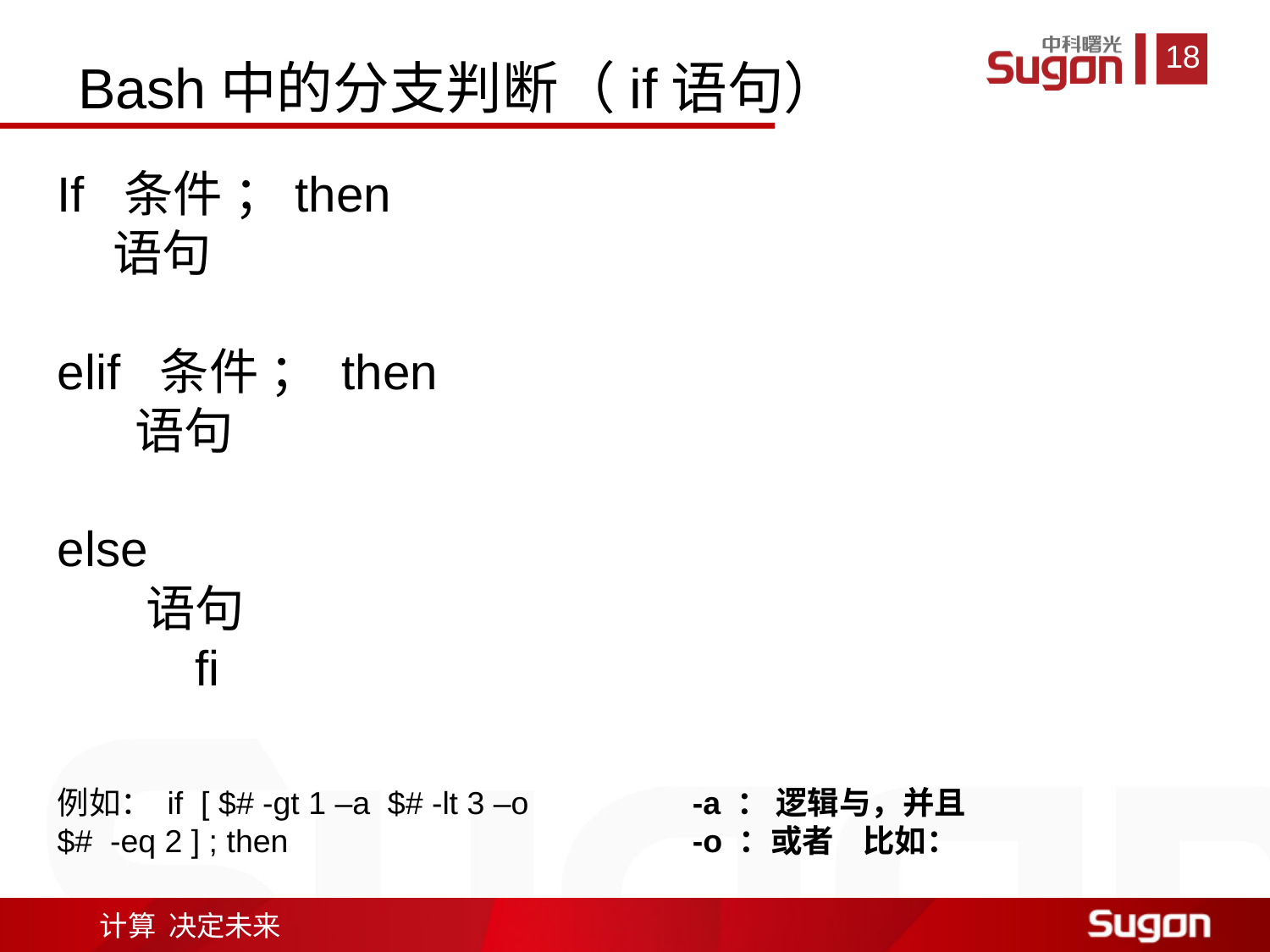

# Bash中的分支判断（if语句）
If  条件 ；then
    语句

elif  条件 ； then
      语句

else
       语句
          fi
-a ： 逻辑与，并且
-o ：或者    比如：
例如： if  [ $# -gt 1 –a  $# -lt 3 –o $#  -eq 2 ] ; then